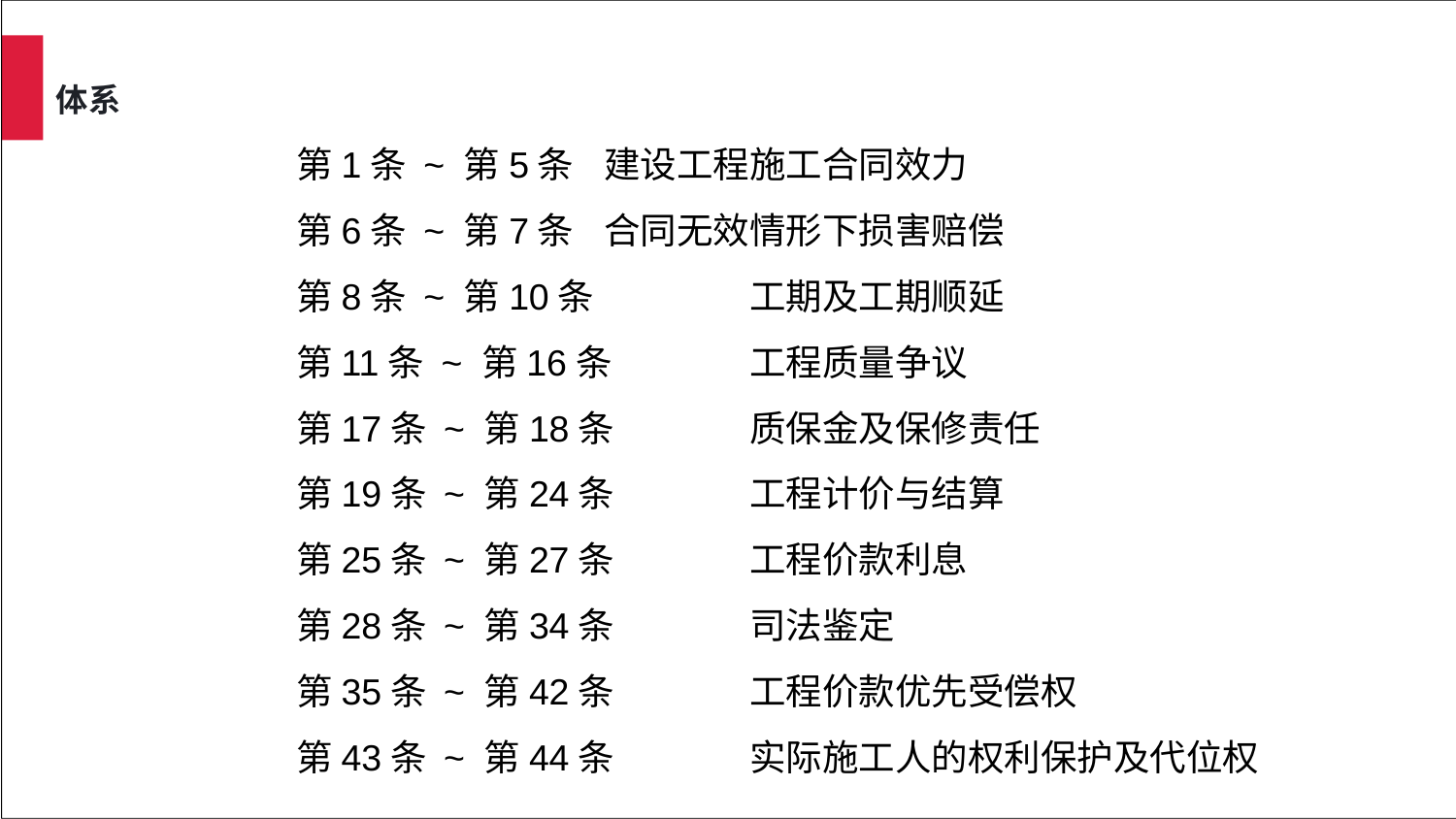

# 体系
第1条 ~ 第5条	  建设工程施工合同效力
第6条 ~ 第7条	  合同无效情形下损害赔偿
第8条 ~ 第10条	  工期及工期顺延
第11条 ~ 第16条	  工程质量争议
第17条 ~ 第18条	  质保金及保修责任
第19条 ~ 第24条	  工程计价与结算
第25条 ~ 第27条	  工程价款利息
第28条 ~ 第34条	  司法鉴定
第35条 ~ 第42条	  工程价款优先受偿权
第43条 ~ 第44条	  实际施工人的权利保护及代位权